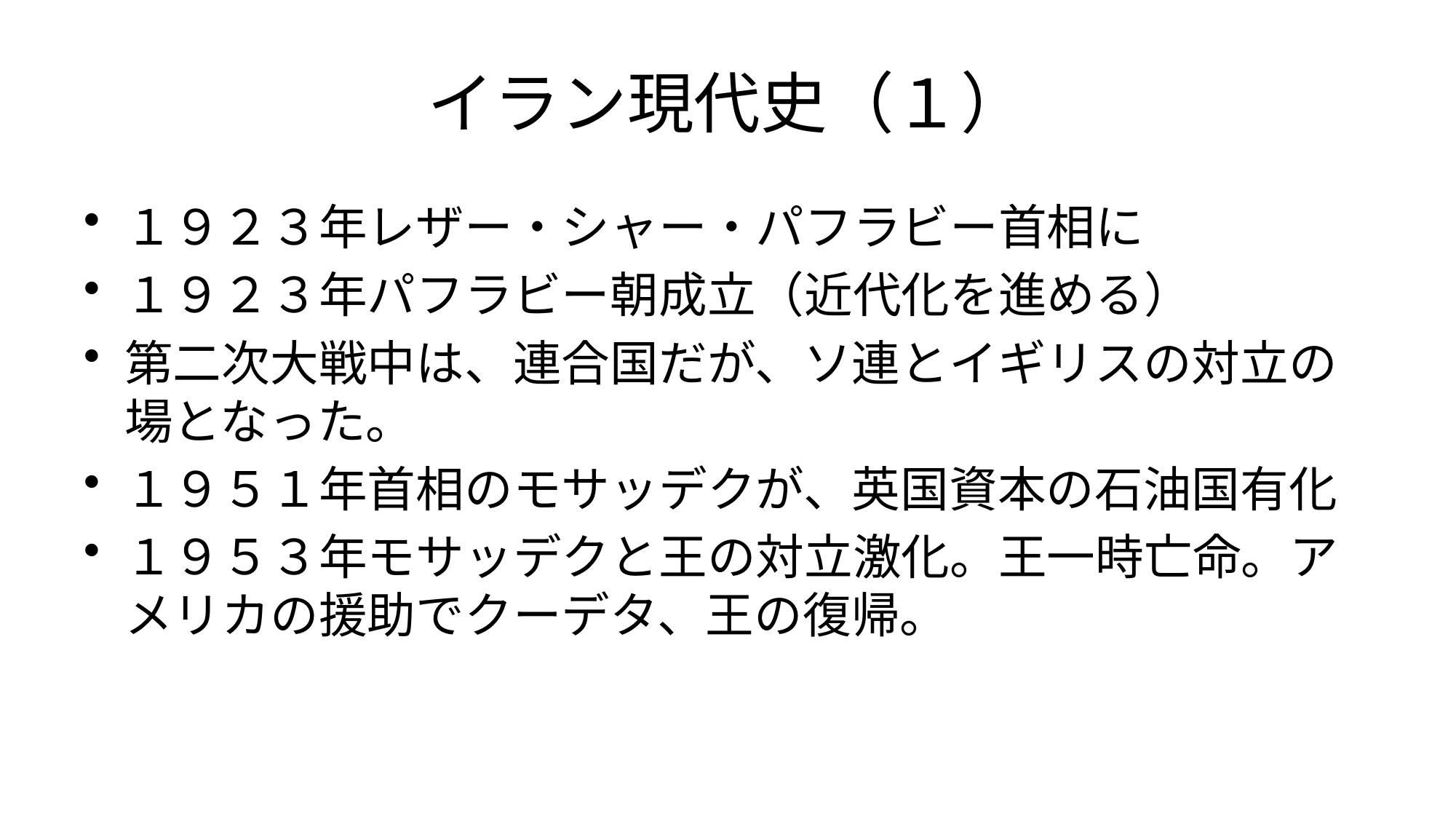

# イラン現代史（１）
１９２３年レザー・シャー・パフラビー首相に
１９２３年パフラビー朝成立（近代化を進める）
第二次大戦中は、連合国だが、ソ連とイギリスの対立の場となった。
１９５１年首相のモサッデクが、英国資本の石油国有化
１９５３年モサッデクと王の対立激化。王一時亡命。アメリカの援助でクーデタ、王の復帰。